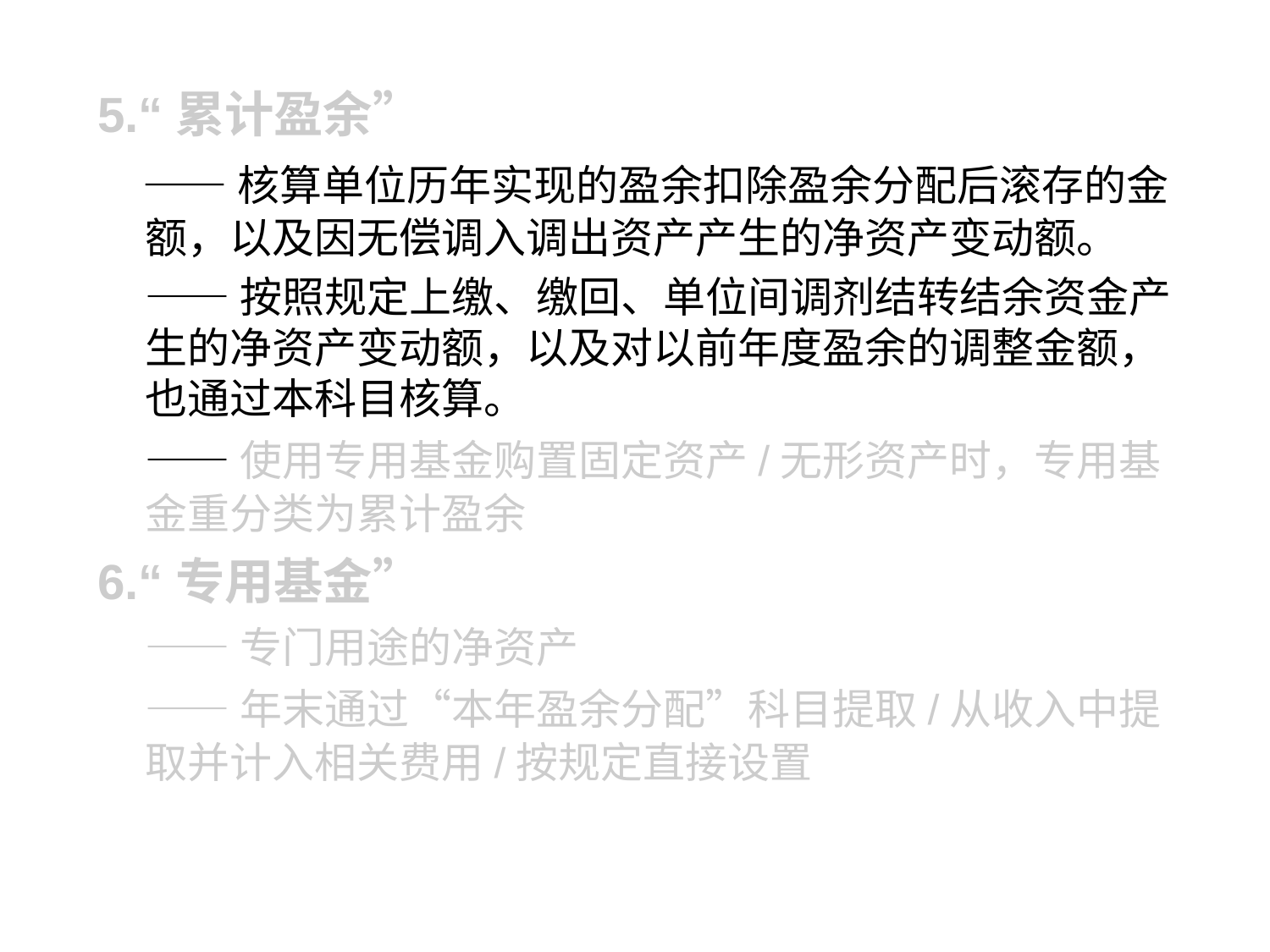

5.“累计盈余”
    ——核算单位历年实现的盈余扣除盈余分配后滚存的金额，以及因无偿调入调出资产产生的净资产变动额。
     ——按照规定上缴、缴回、单位间调剂结转结余资金产生的净资产变动额，以及对以前年度盈余的调整金额，也通过本科目核算。
     ——使用专用基金购置固定资产/无形资产时，专用基金重分类为累计盈余
6.“专用基金”
     ——专门用途的净资产
     ——年末通过“本年盈余分配”科目提取/从收入中提取并计入相关费用/按规定直接设置
171